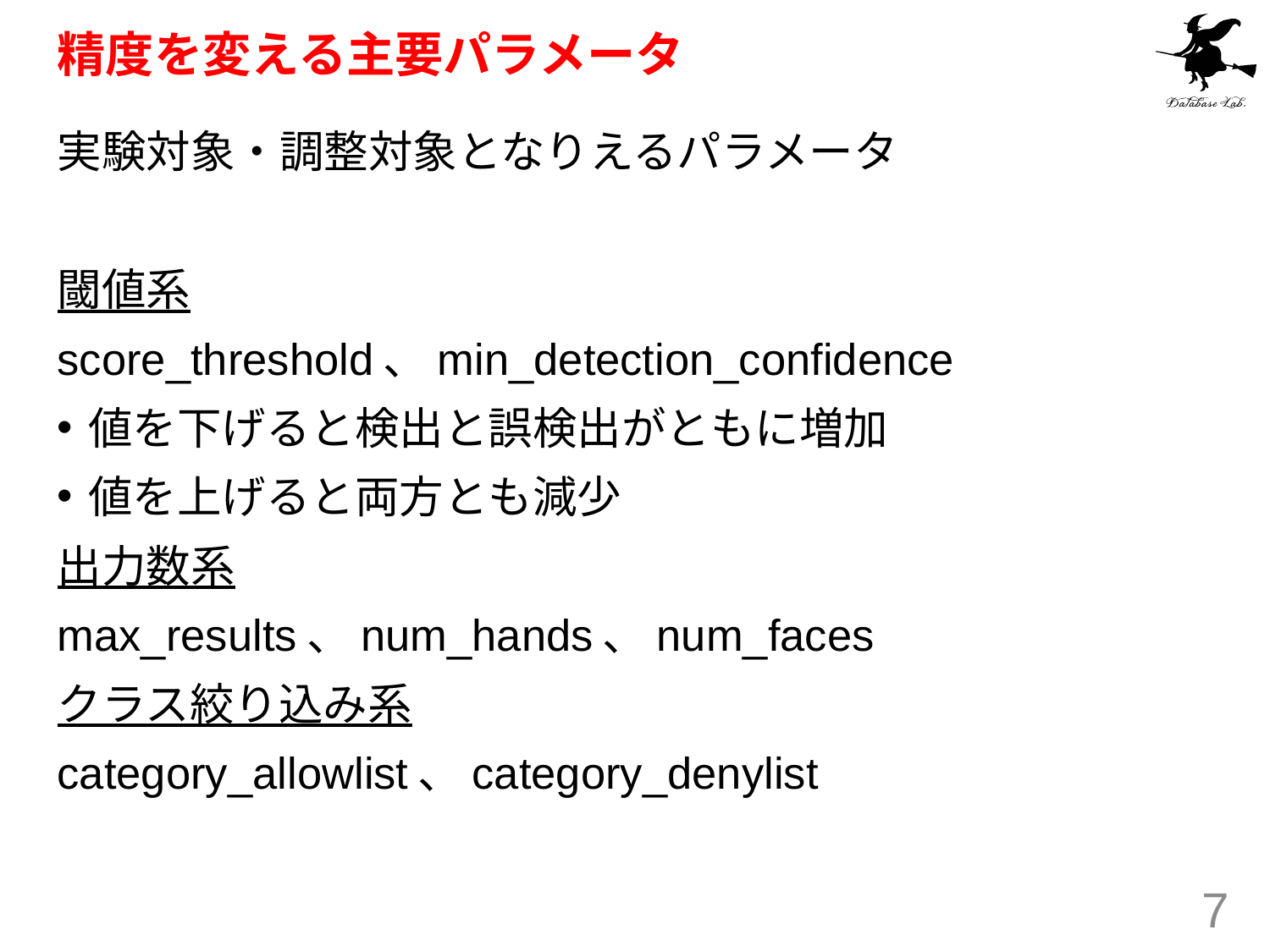

# 精度を変える主要パラメータ
実験対象・調整対象となりえるパラメータ

閾値系
score_threshold、min_detection_confidence
値を下げると検出と誤検出がともに増加
値を上げると両方とも減少
出力数系
max_results、num_hands、num_faces
クラス絞り込み系
category_allowlist、category_denylist

7